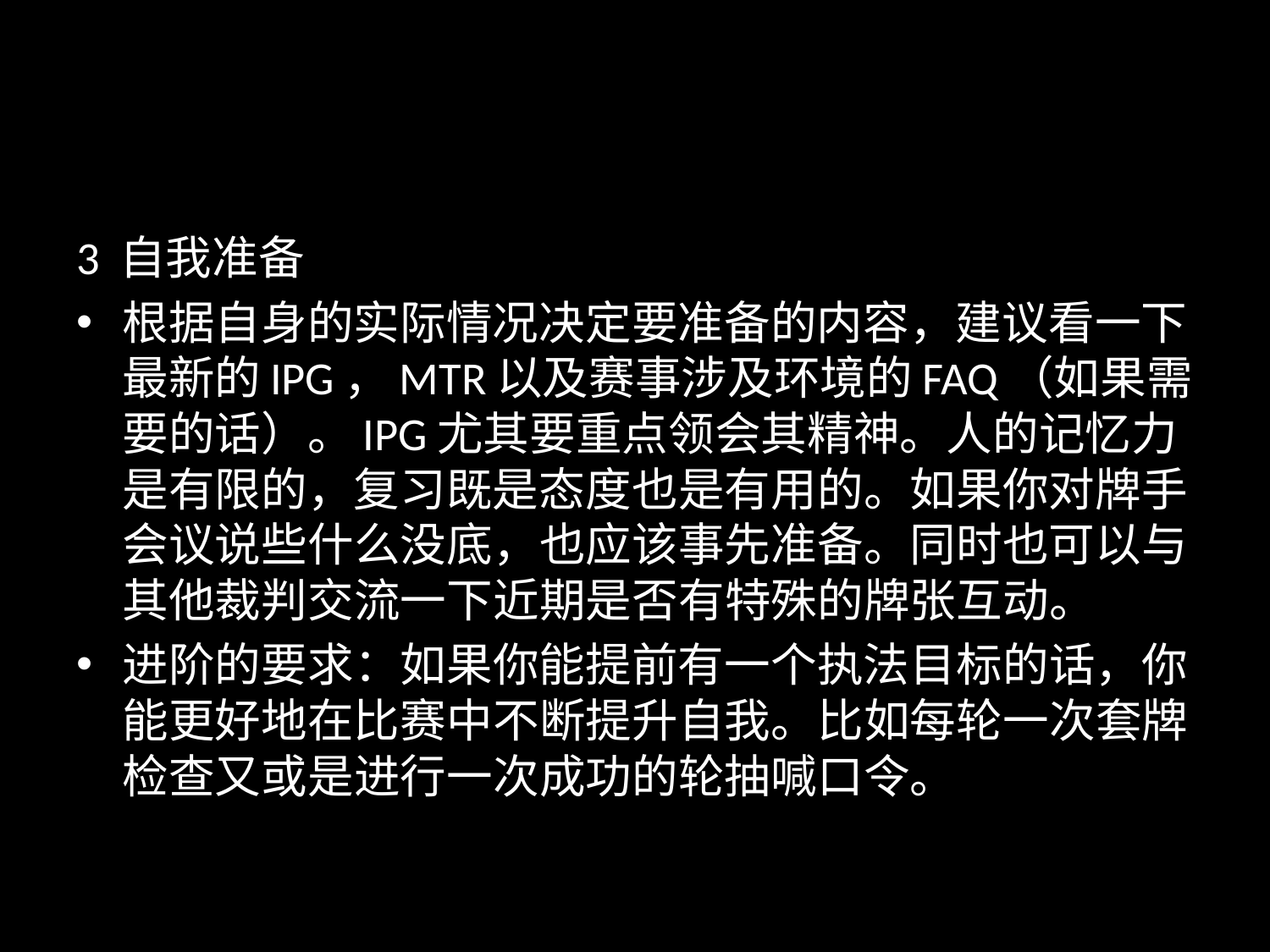

#
3 自我准备
根据自身的实际情况决定要准备的内容，建议看一下最新的IPG，MTR以及赛事涉及环境的FAQ（如果需要的话）。IPG尤其要重点领会其精神。人的记忆力是有限的，复习既是态度也是有用的。如果你对牌手会议说些什么没底，也应该事先准备。同时也可以与其他裁判交流一下近期是否有特殊的牌张互动。
进阶的要求：如果你能提前有一个执法目标的话，你能更好地在比赛中不断提升自我。比如每轮一次套牌检查又或是进行一次成功的轮抽喊口令。